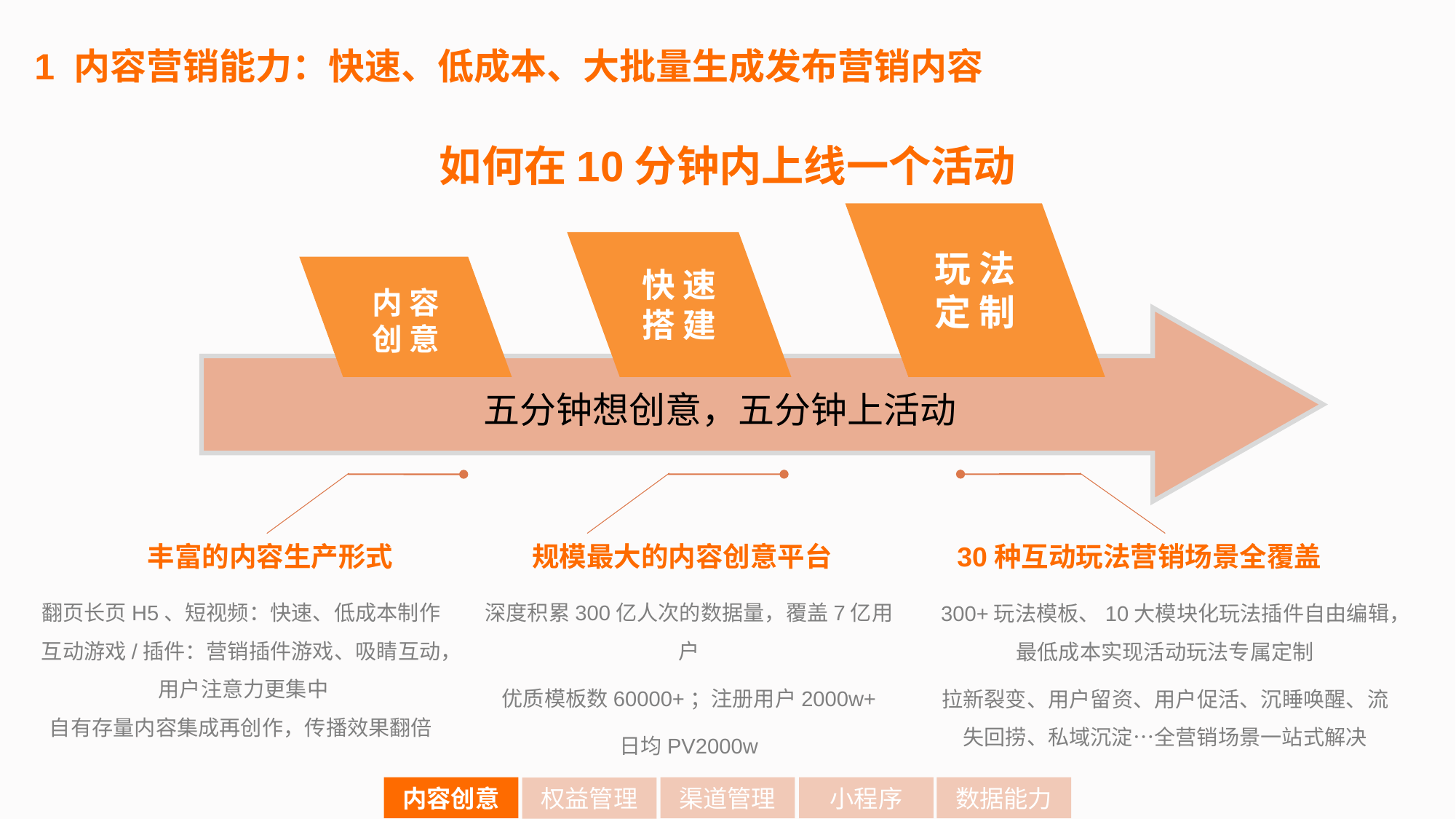

1 内容营销能力：快速、低成本、大批量生成发布营销内容
如何在10分钟内上线一个活动

玩 法
定 制

快 速
搭 建
内 容
创 意
五分钟想创意，五分钟上活动
丰富的内容生产形式
规模最大的内容创意平台
30种互动玩法营销场景全覆盖
翻页长页H5、短视频：快速、低成本制作
互动游戏/插件：营销插件游戏、吸睛互动， 用户注意力更集中
自有存量内容集成再创作，传播效果翻倍
深度积累300亿人次的数据量，覆盖7亿用户
优质模板数60000+；注册用户2000w+
日均PV2000w
300+玩法模板、10大模块化玩法插件自由编辑，最低成本实现活动玩法专属定制
拉新裂变、用户留资、用户促活、沉睡唤醒、流失回捞、私域沉淀…全营销场景一站式解决
数据能力
内容创意
渠道管理
小程序
权益管理